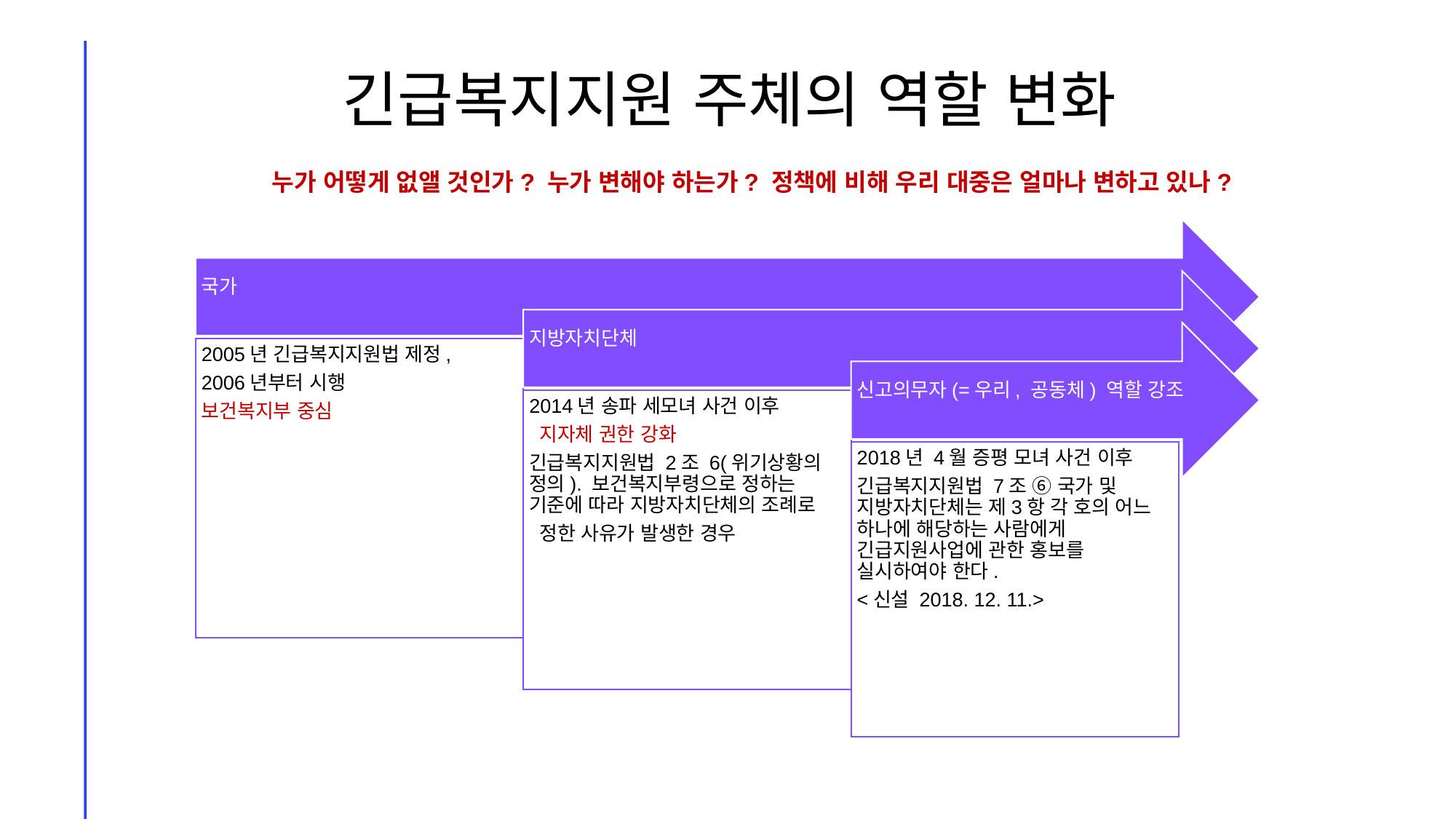

# 긴급복지지원 주체의 역할 변화
누가 어떻게 없앨 것인가? 누가 변해야 하는가? 정책에 비해 우리 대중은 얼마나 변하고 있나?
국가
2005년 긴급복지지원법 제정,
2006년부터 시행
보건복지부 중심
지방자치단체
2014년 송파 세모녀 사건 이후
 지자체 권한 강화
긴급복지지원법 2조 6(위기상황의 정의). 보건복지부령으로 정하는     기준에 따라 지방자치단체의 조례로
 정한 사유가 발생한 경우
신고의무자(=우리, 공동체) 역할 강조
2018년 4월 증평 모녀 사건 이후
긴급복지지원법 7조 ⑥ 국가 및 지방자치단체는 제3항 각 호의 어느 하나에 해당하는 사람에게 긴급지원사업에 관한 홍보를 실시하여야 한다.
<신설 2018. 12. 11.>